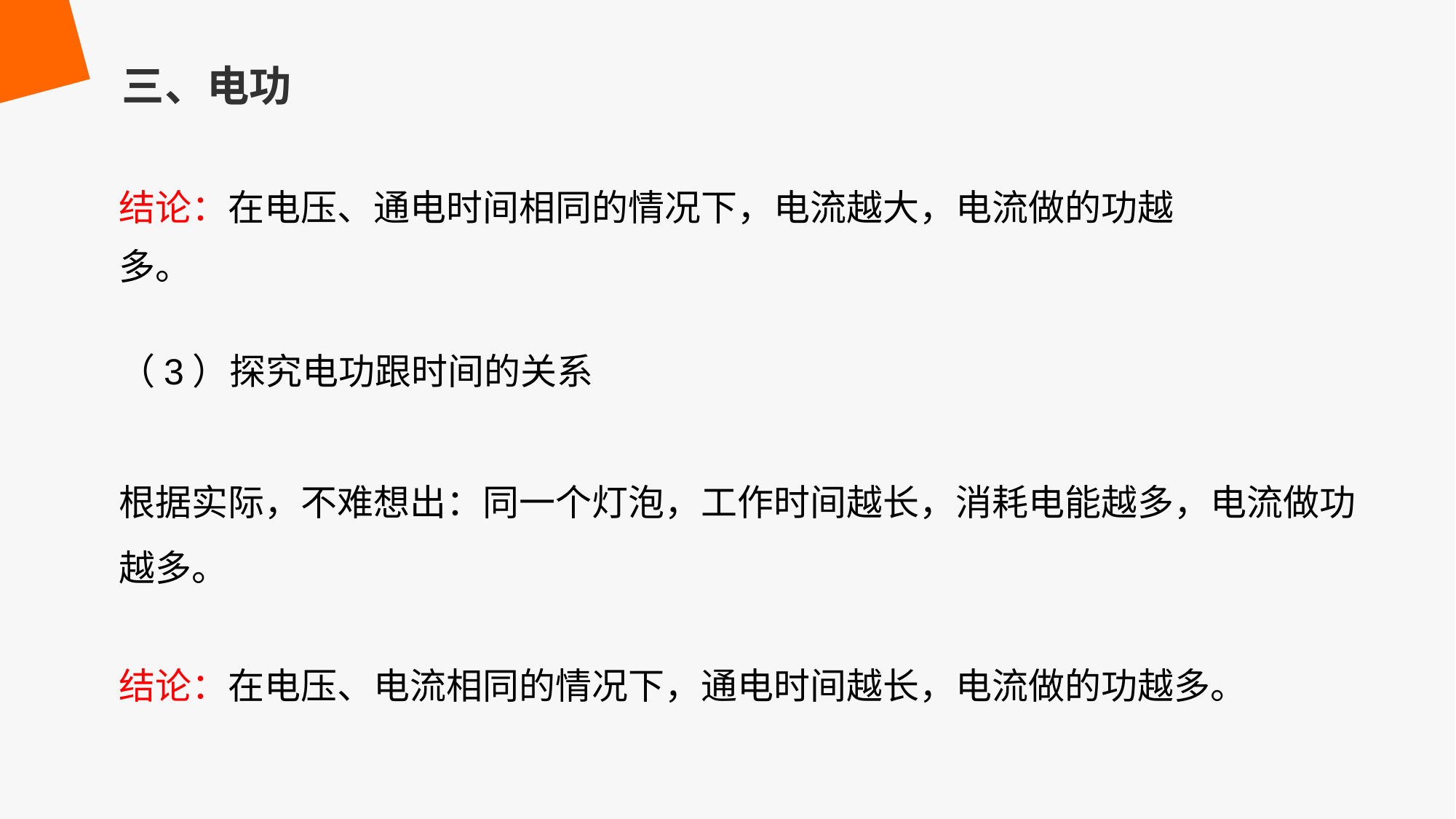

三、电功
结论：在电压、通电时间相同的情况下，电流越大，电流做的功越多。
（3）探究电功跟时间的关系
根据实际，不难想出：同一个灯泡，工作时间越长，消耗电能越多，电流做功越多。
结论：在电压、电流相同的情况下，通电时间越长，电流做的功越多。